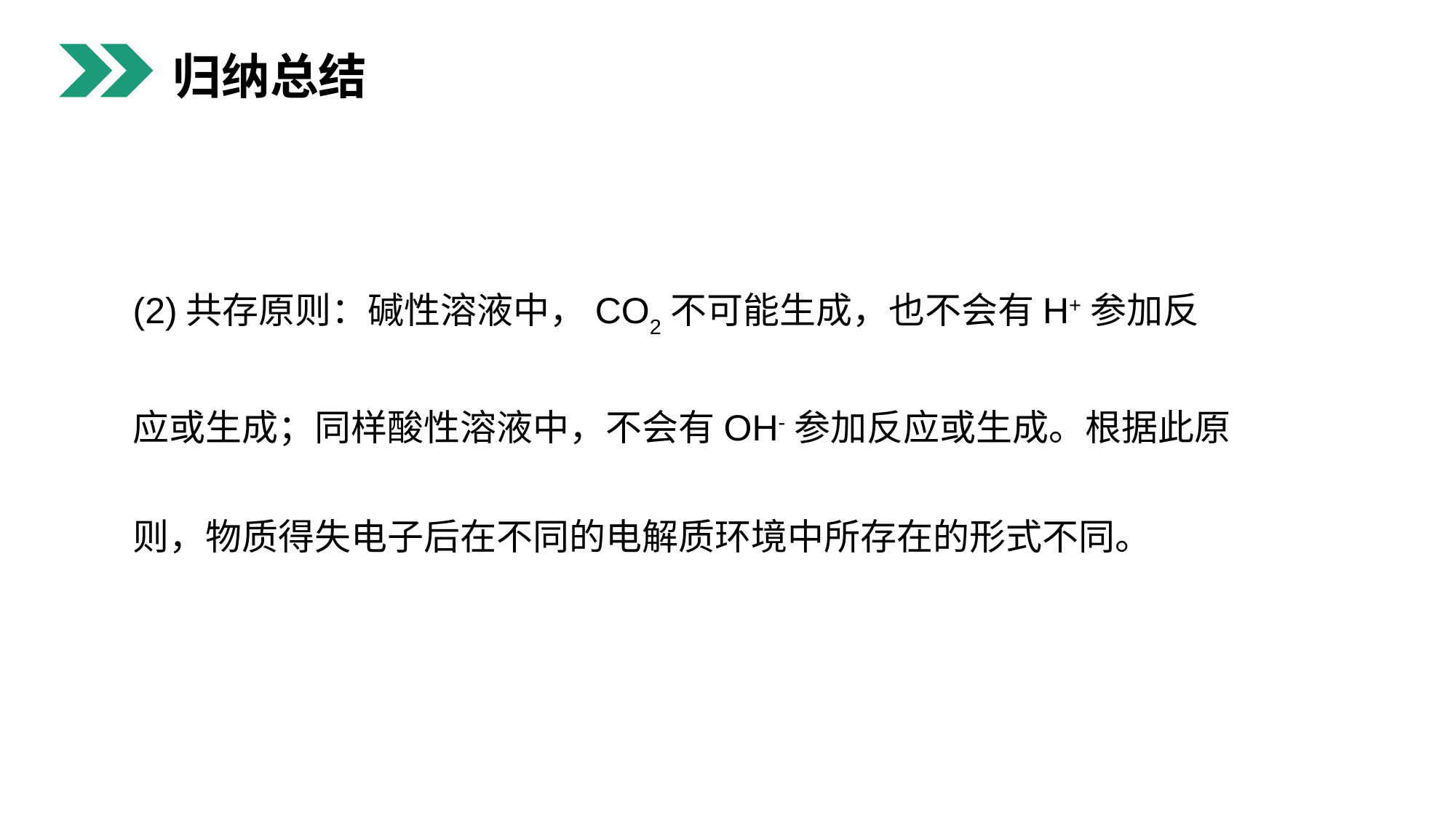

归纳总结
(2)共存原则：碱性溶液中，CO2不可能生成，也不会有H+参加反应或生成；同样酸性溶液中，不会有OH-参加反应或生成。根据此原则，物质得失电子后在不同的电解质环境中所存在的形式不同。